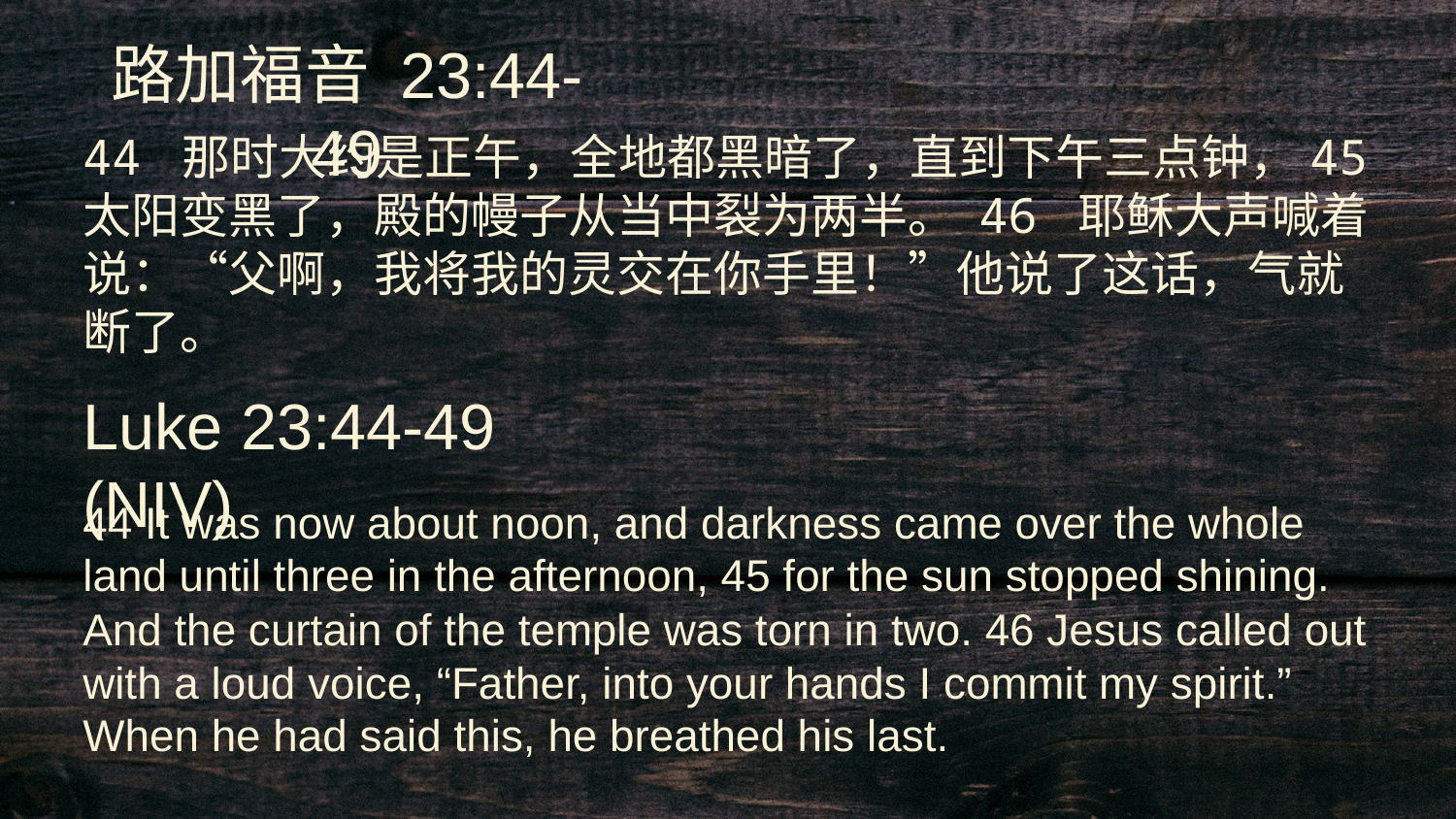

路加福音 23:44-49
44 那时大约是正午，全地都黑暗了，直到下午三点钟，45 太阳变黑了，殿的幔子从当中裂为两半。 46 耶稣大声喊着说：“父啊，我将我的灵交在你手里！”他说了这话，气就断了。
Luke 23:44-49 (NIV)
44 It was now about noon, and darkness came over the whole land until three in the afternoon, 45 for the sun stopped shining. And the curtain of the temple was torn in two. 46 Jesus called out with a loud voice, “Father, into your hands I commit my spirit.” When he had said this, he breathed his last.